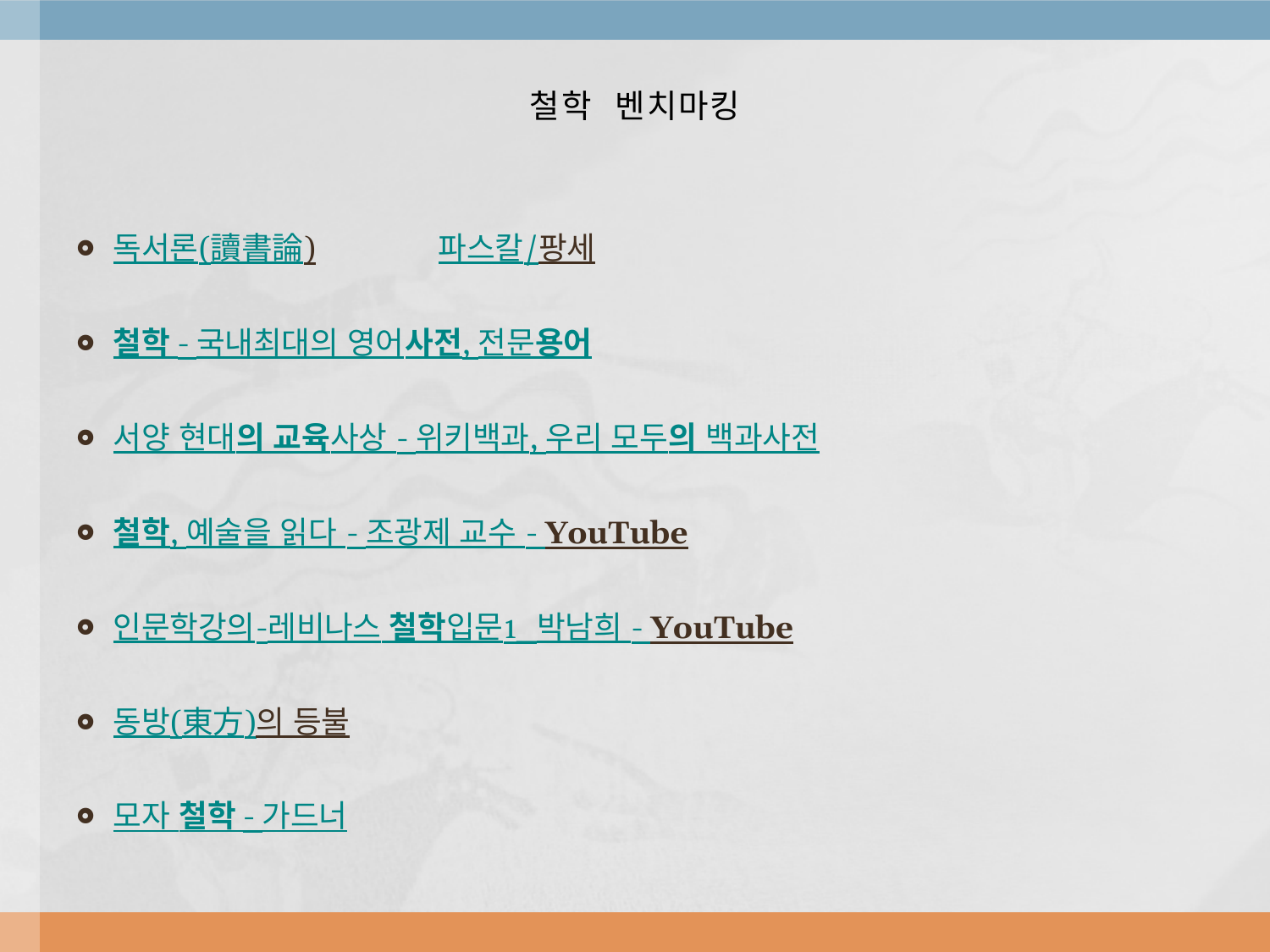

# 철학  벤치마킹
독서론(讀書論)                파스칼/팡세

철학 - 국내최대의 영어사전, 전문용어

서양 현대의 교육사상 - 위키백과, 우리 모두의 백과사전

철학, 예술을 읽다 - 조광제 교수 - YouTube

인문학강의-레비나스 철학입문1_박남희 - YouTube

동방(東方)의 등불

모자 철학 - 가드너